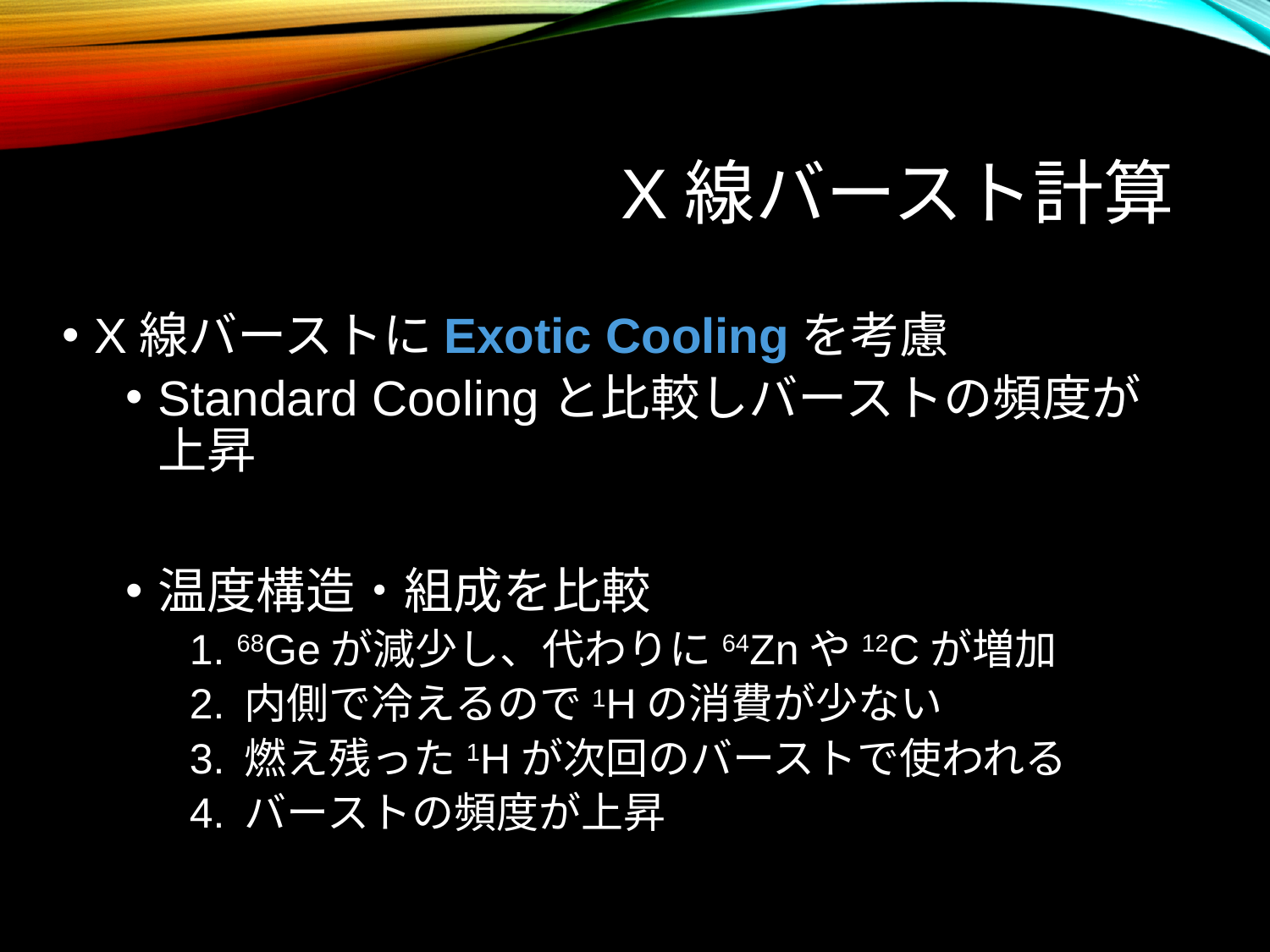

# X線バースト計算
X線バーストにExotic Coolingを考慮
Standard Coolingと比較しバーストの頻度が上昇

温度構造・組成を比較
 68Geが減少し、代わりに64Znや12Cが増加
 内側で冷えるので1Hの消費が少ない
 燃え残った1Hが次回のバーストで使われる
 バーストの頻度が上昇